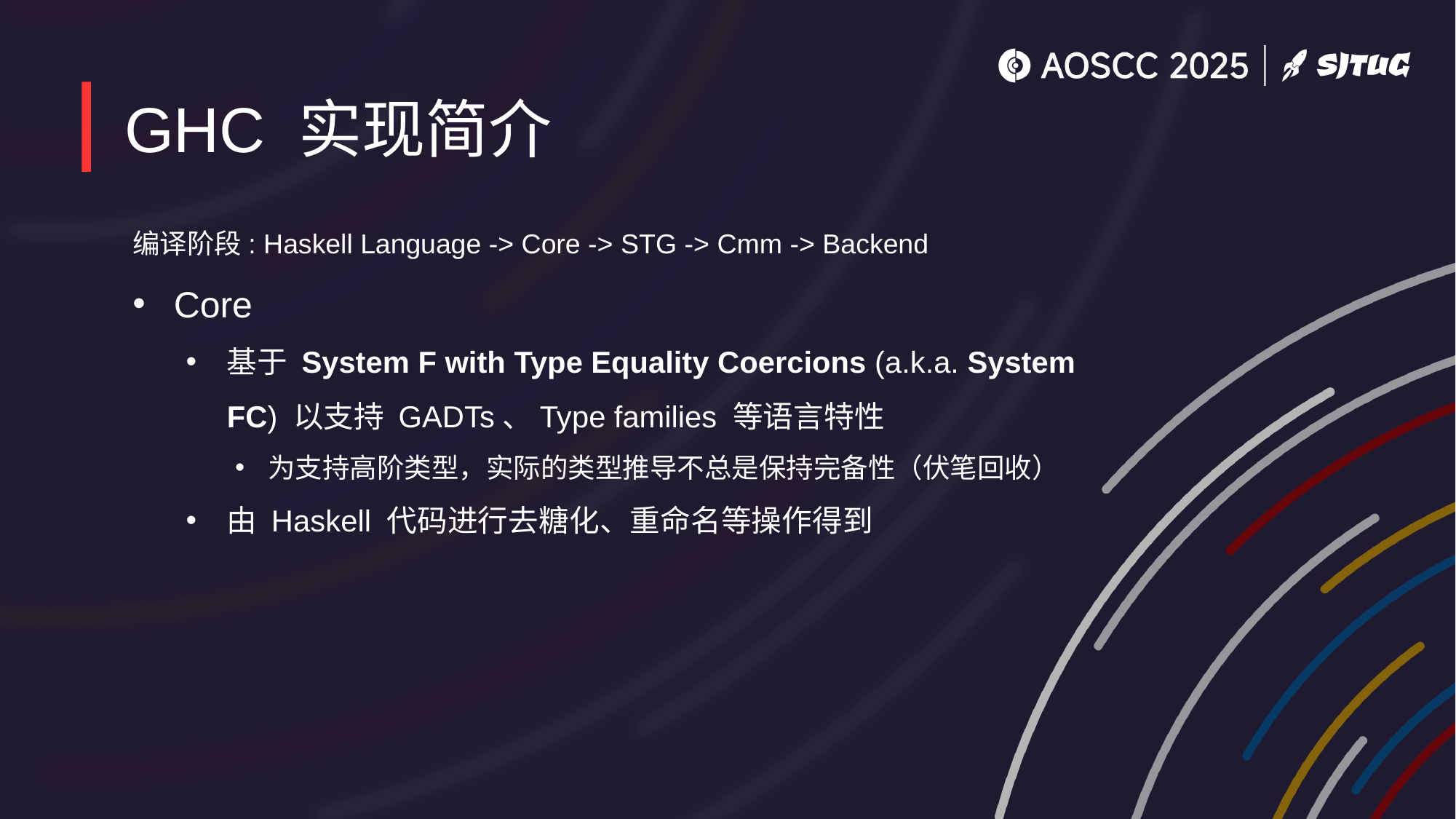

# GHC 实现简介
编译阶段: Haskell Language -> Core -> STG -> Cmm -> Backend
Core
基于 System F with Type Equality Coercions (a.k.a. System FC) 以支持 GADTs、Type families 等语言特性
为支持高阶类型，实际的类型推导不总是保持完备性（伏笔回收）
由 Haskell 代码进行去糖化、重命名等操作得到